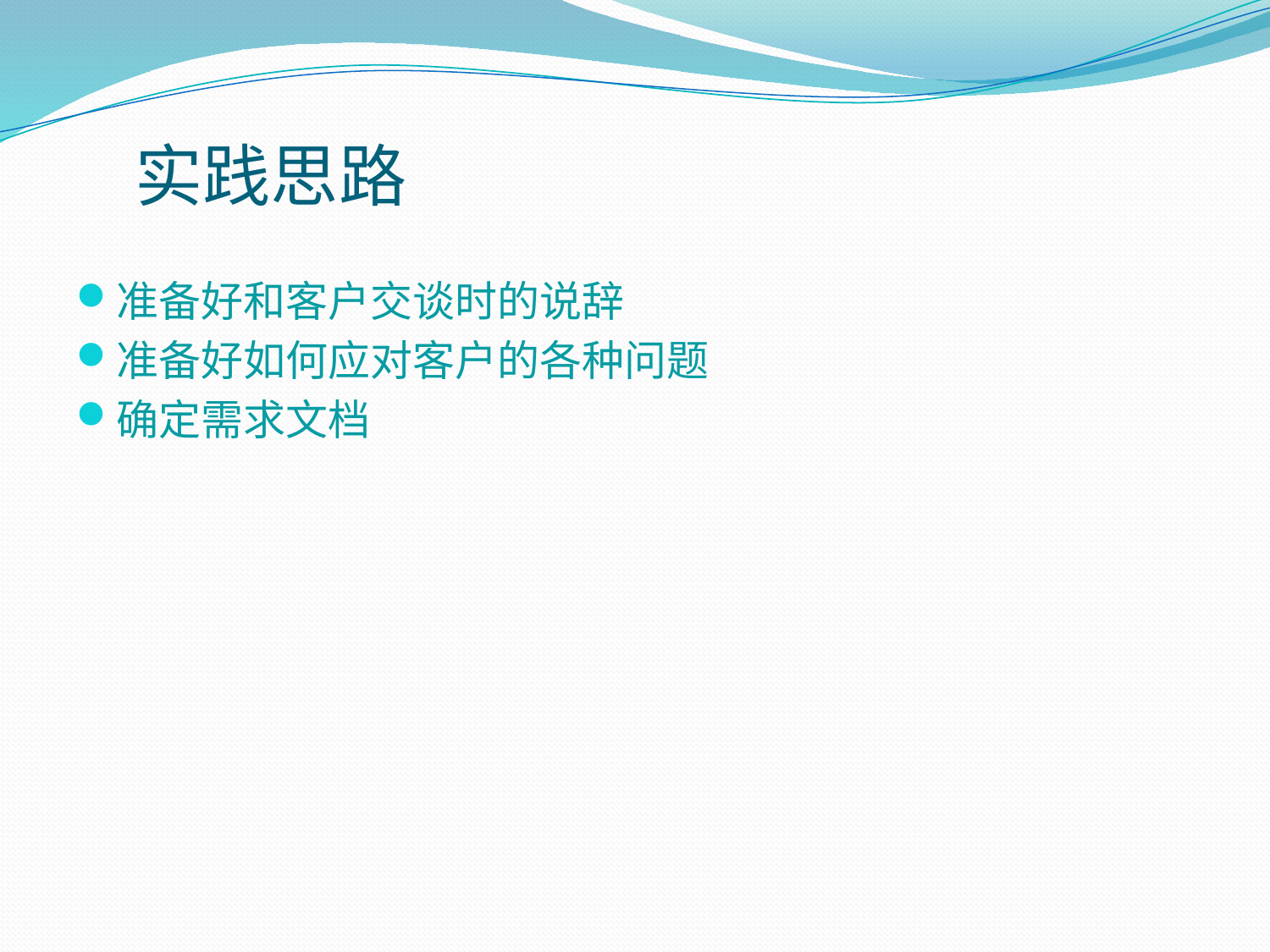

# 实践思路
准备好和客户交谈时的说辞
准备好如何应对客户的各种问题
确定需求文档